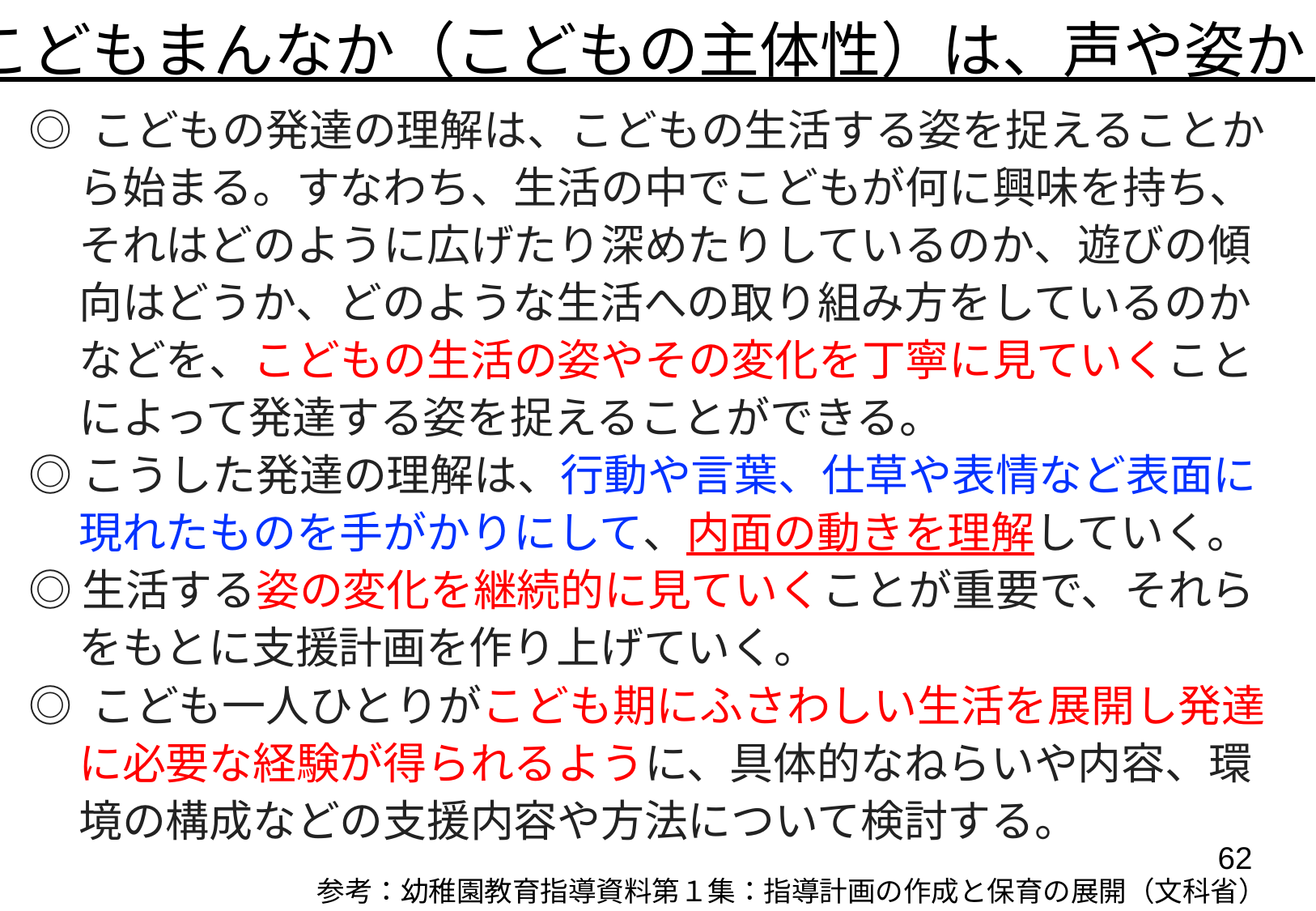

こどもまんなか（こどもの主体性）は、声や姿から
◎ こどもの発達の理解は、こどもの生活する姿を捉えることから始まる。すなわち、生活の中でこどもが何に興味を持ち、それはどのように広げたり深めたりしているのか、遊びの傾向はどうか、どのような生活への取り組み方をしているのかなどを、こどもの生活の姿やその変化を丁寧に見ていくことによって発達する姿を捉えることができる。
◎こうした発達の理解は、行動や言葉、仕草や表情など表面に現れたものを手がかりにして、内面の動きを理解していく。
◎生活する姿の変化を継続的に見ていくことが重要で、それらをもとに支援計画を作り上げていく。
◎ こども一人ひとりがこども期にふさわしい生活を展開し発達に必要な経験が得られるように、具体的なねらいや内容、環境の構成などの支援内容や方法について検討する。
62
参考：幼稚園教育指導資料第１集：指導計画の作成と保育の展開（文科省）